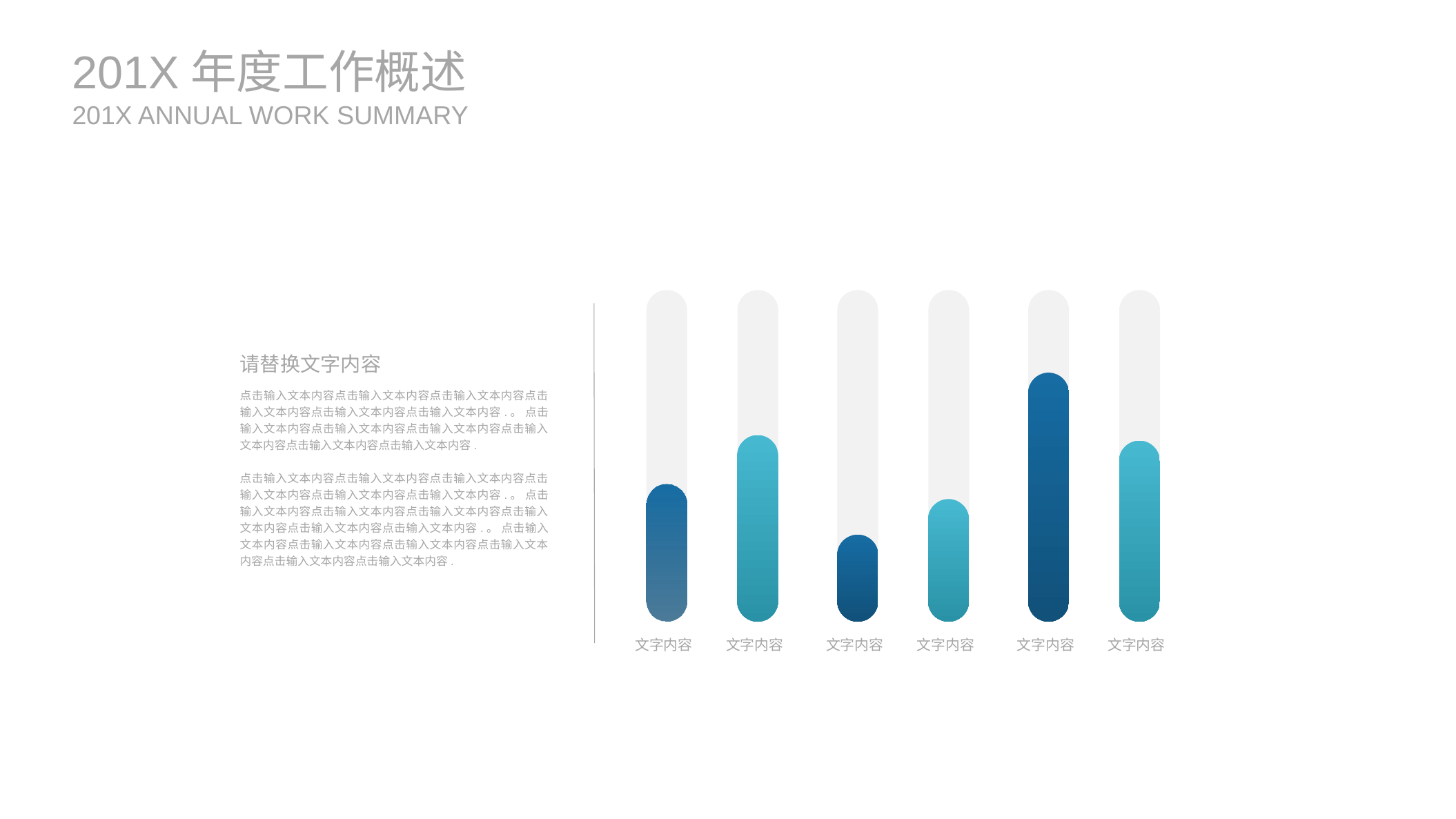

201X年度工作概述
201X ANNUAL WORK SUMMARY

请替换文字内容

点击输入文本内容点击输入文本内容点击输入文本内容点击输入文本内容点击输入文本内容点击输入文本内容.。 点击输入文本内容点击输入文本内容点击输入文本内容点击输入文本内容点击输入文本内容点击输入文本内容.

点击输入文本内容点击输入文本内容点击输入文本内容点击输入文本内容点击输入文本内容点击输入文本内容.。 点击输入文本内容点击输入文本内容点击输入文本内容点击输入文本内容点击输入文本内容点击输入文本内容.。 点击输入文本内容点击输入文本内容点击输入文本内容点击输入文本内容点击输入文本内容点击输入文本内容.

文字内容
文字内容
文字内容
文字内容
文字内容
文字内容